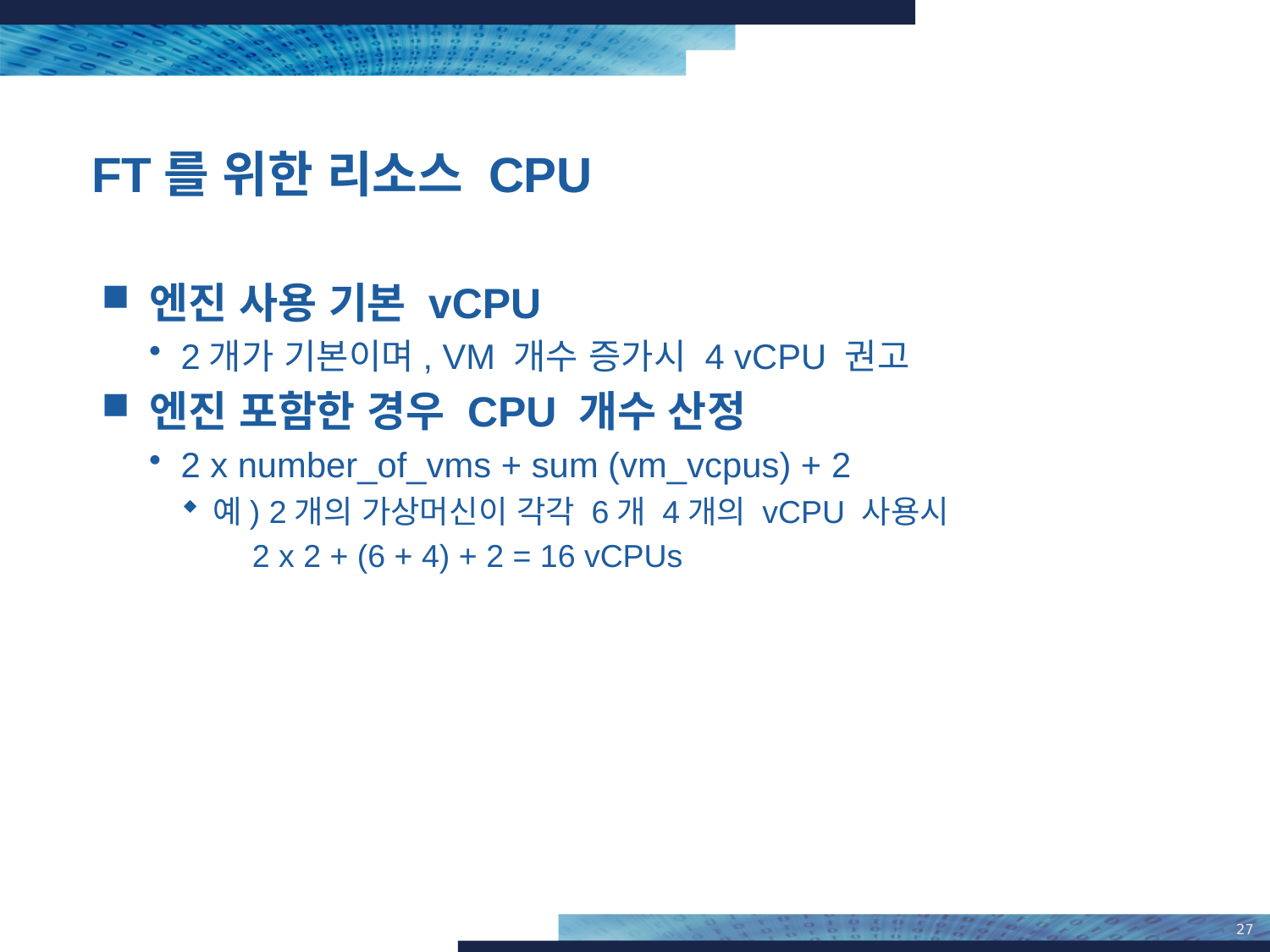

# FT를 위한 리소스 CPU
엔진 사용 기본 vCPU
2개가 기본이며, VM 개수 증가시 4 vCPU 권고
엔진 포함한 경우 CPU 개수 산정
2 x number_of_vms + sum (vm_vcpus) + 2
예) 2개의 가상머신이 각각 6개 4개의 vCPU 사용시
        2 x 2 + (6 + 4) + 2 = 16 vCPUs
27